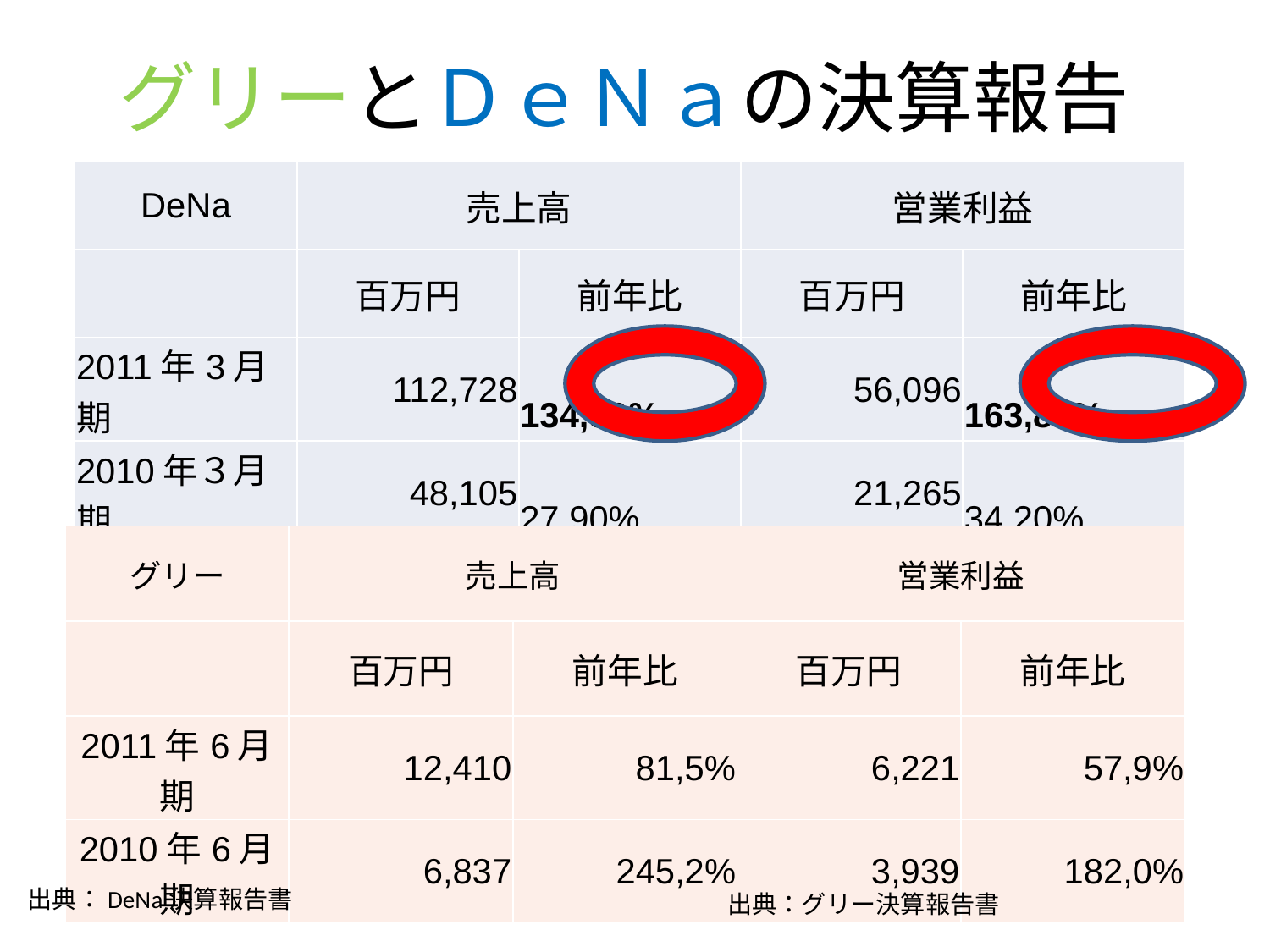

# グリーとＤｅＮａの決算報告
| DeNa | 売上高 |  | 営業利益 |  |
| --- | --- | --- | --- | --- |
|  | 百万円 | 前年比 | 百万円 | 前年比 |
| 2011年3月期 | 112,728 | 134,30% | 56,096 | 163,80% |
| 2010年３月期 | 48,105 | 27,90% | 21,265 | 34,20% |

| グリー | 売上高 |  | 営業利益 |  |
| --- | --- | --- | --- | --- |
|  | 百万円 | 前年比 | 百万円 | 前年比 |
| 2011年6月期 | 12,410 | 81,5% | 6,221 | 57,9% |
| 2010年6月期 | 6,837 | 245,2% | 3,939 | 182,0% |
出典：DeNa決算報告書
出典：グリー決算報告書